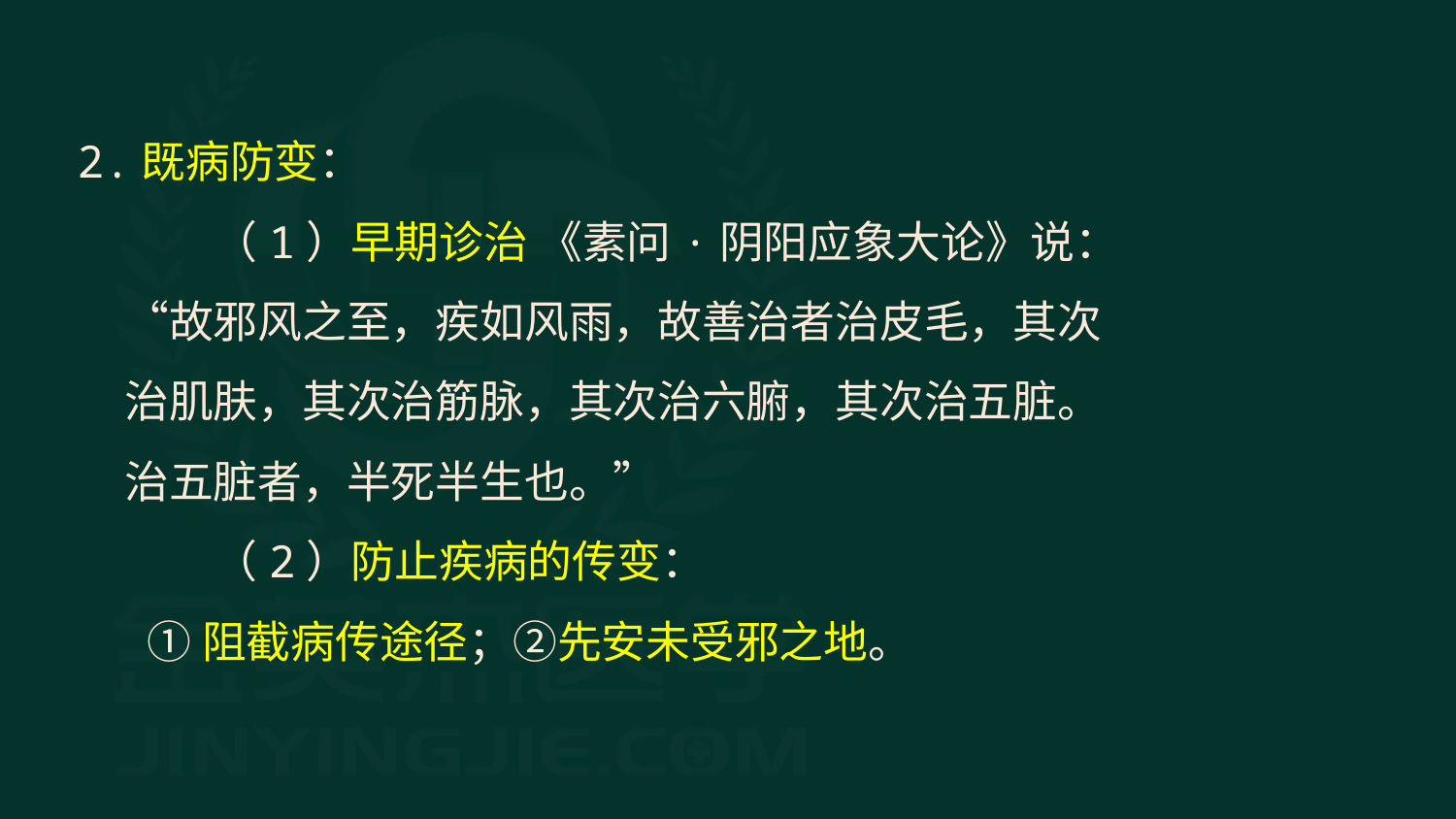

2.既病防变：
　　（1）早期诊治 《素问·阴阳应象大论》说：“故邪风之至，疾如风雨，故善治者治皮毛，其次治肌肤，其次治筋脉，其次治六腑，其次治五脏。治五脏者，半死半生也。”
　　（2）防止疾病的传变：
       ①阻截病传途径；②先安未受邪之地。